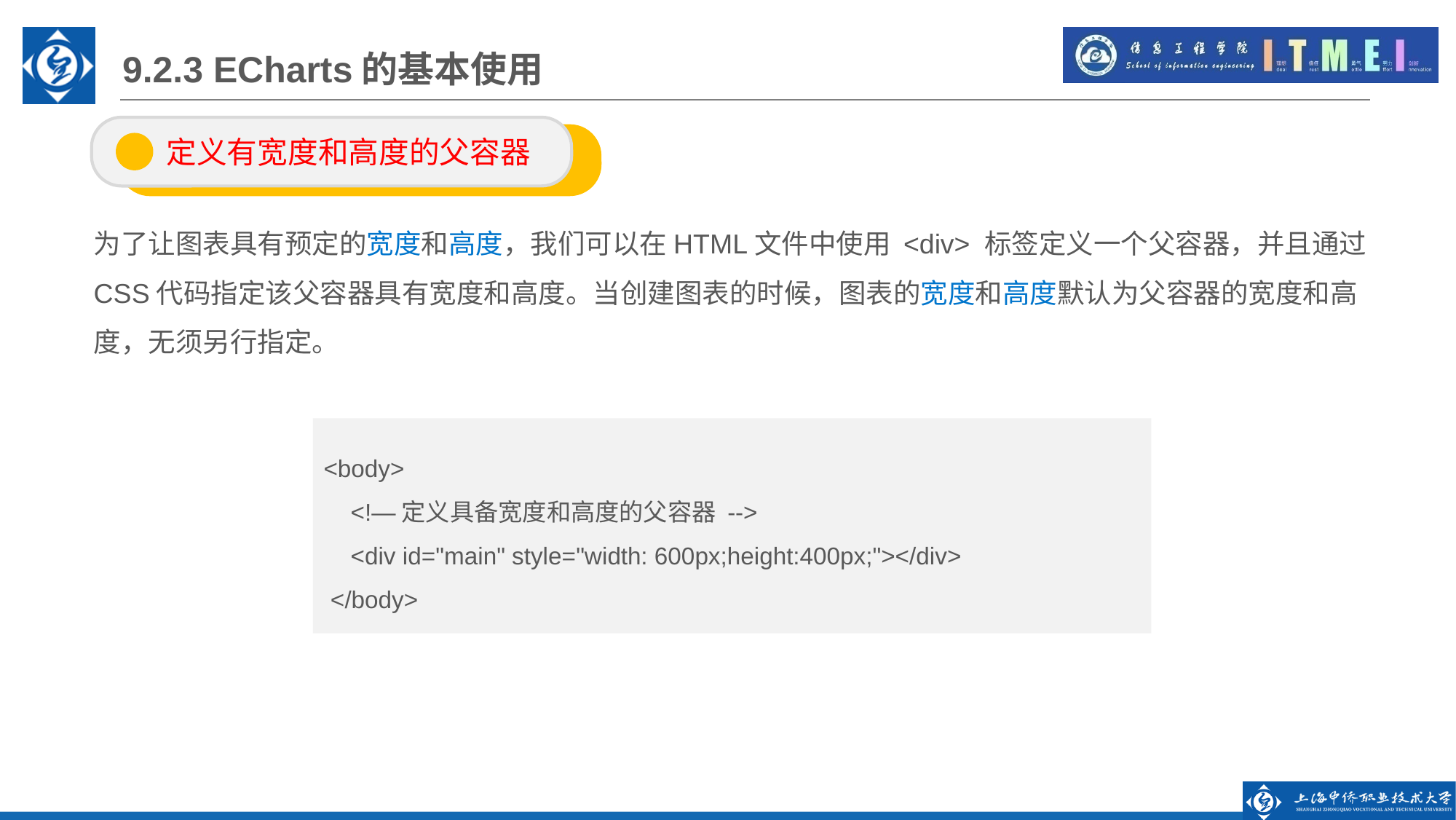

9.2.3 ECharts的基本使用
    定义有宽度和高度的父容器

为了让图表具有预定的宽度和高度，我们可以在HTML文件中使用 <div> 标签定义一个父容器，并且通过CSS代码指定该父容器具有宽度和高度。当创建图表的时候，图表的宽度和高度默认为父容器的宽度和高度，无须另行指定。
<body>
    <!—定义具备宽度和高度的父容器 -->
    <div id="main" style="width: 600px;height:400px;"></div>
 </body>